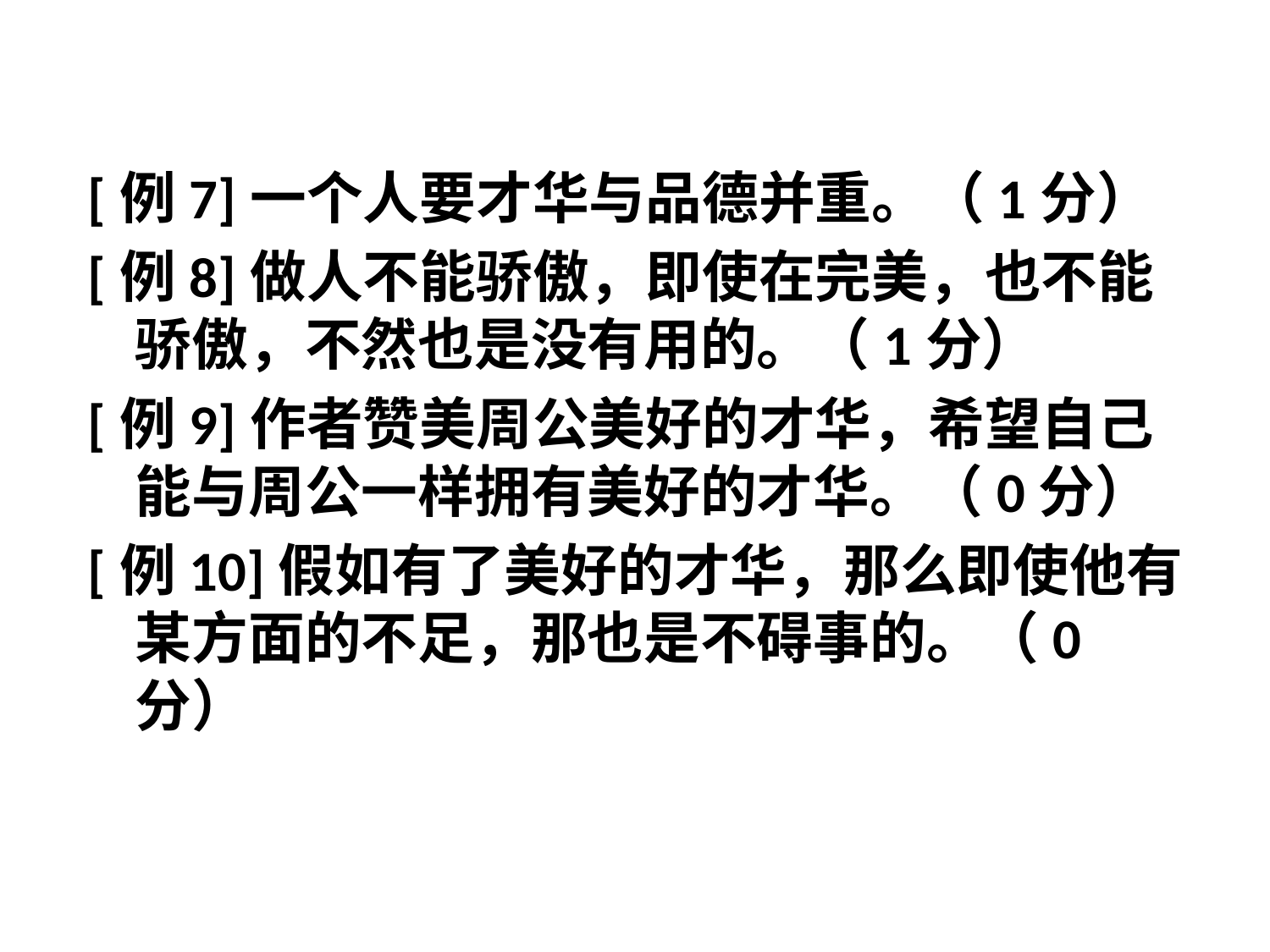

[例7]一个人要才华与品德并重。（1分）
[例8]做人不能骄傲，即使在完美，也不能骄傲，不然也是没有用的。（1分）
[例9]作者赞美周公美好的才华，希望自己能与周公一样拥有美好的才华。（0分）
[例10]假如有了美好的才华，那么即使他有某方面的不足，那也是不碍事的。（0分）